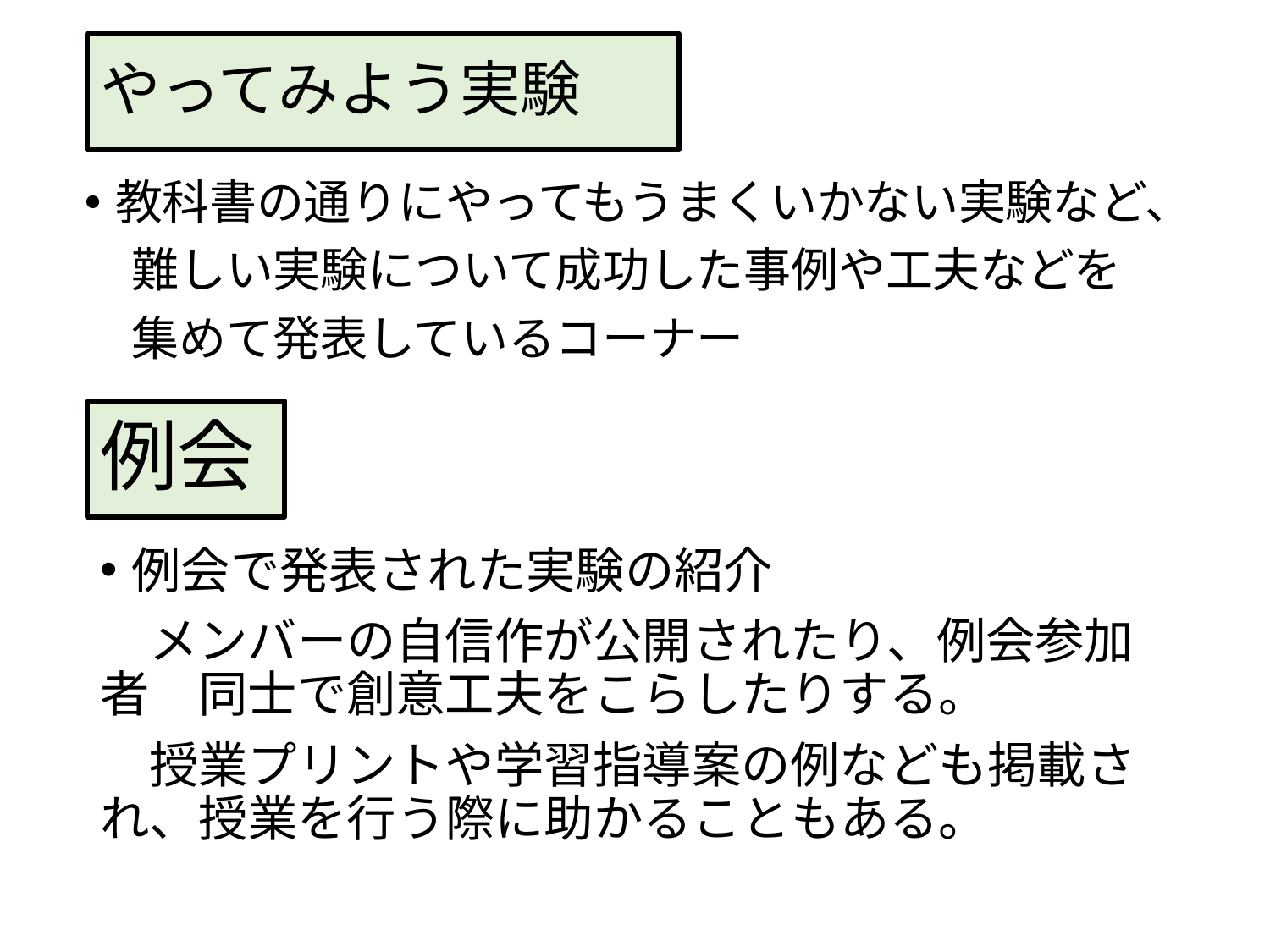

# やってみよう実験
教科書の通りにやってもうまくいかない実験など、
　難しい実験について成功した事例や工夫などを
　集めて発表しているコーナー

例会
例会で発表された実験の紹介
　メンバーの自信作が公開されたり、例会参加者　同士で創意工夫をこらしたりする。
　授業プリントや学習指導案の例なども掲載され、授業を行う際に助かることもある。